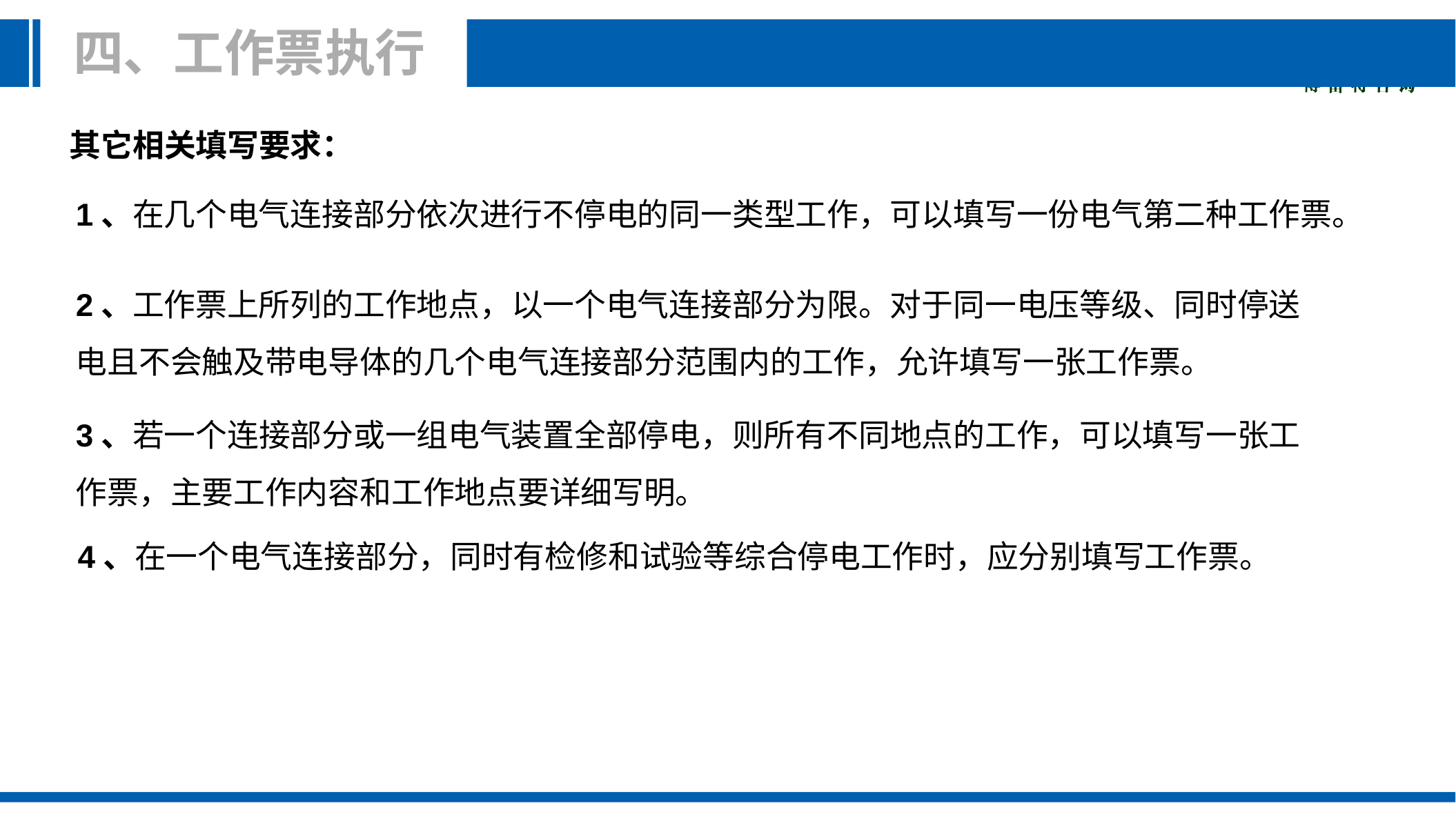

四、工作票执行
其它相关填写要求：
1、在几个电气连接部分依次进行不停电的同一类型工作，可以填写一份电气第二种工作票。

2、工作票上所列的工作地点，以一个电气连接部分为限。对于同一电压等级、同时停送电且不会触及带电导体的几个电气连接部分范围内的工作，允许填写一张工作票。

3、若一个连接部分或一组电气装置全部停电，则所有不同地点的工作，可以填写一张工作票，主要工作内容和工作地点要详细写明。

4、在一个电气连接部分，同时有检修和试验等综合停电工作时，应分别填写工作票。